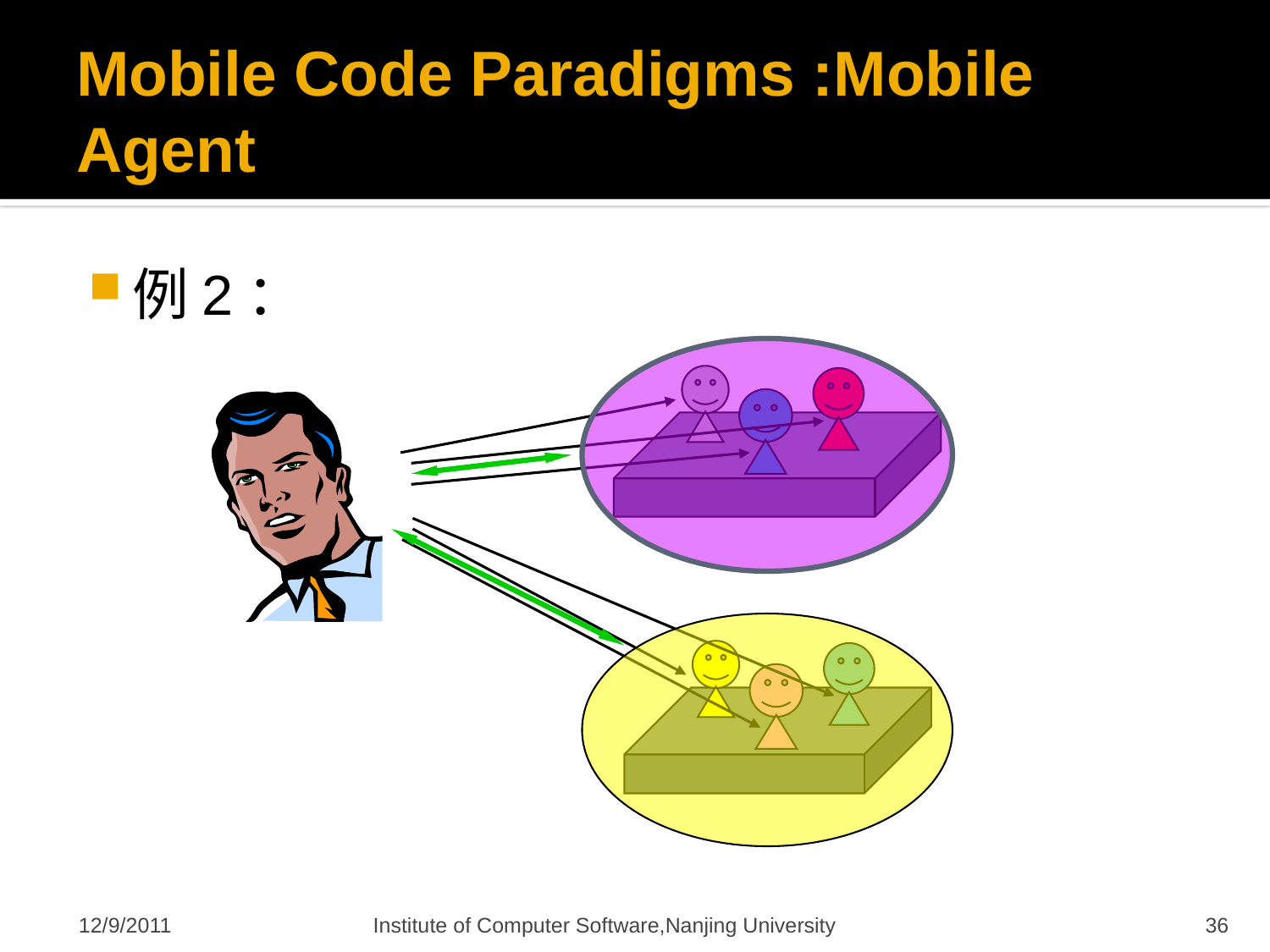

# Mobile Code Paradigms :Mobile Agent
例2：

12/9/2011
Institute of Computer Software,Nanjing University
36